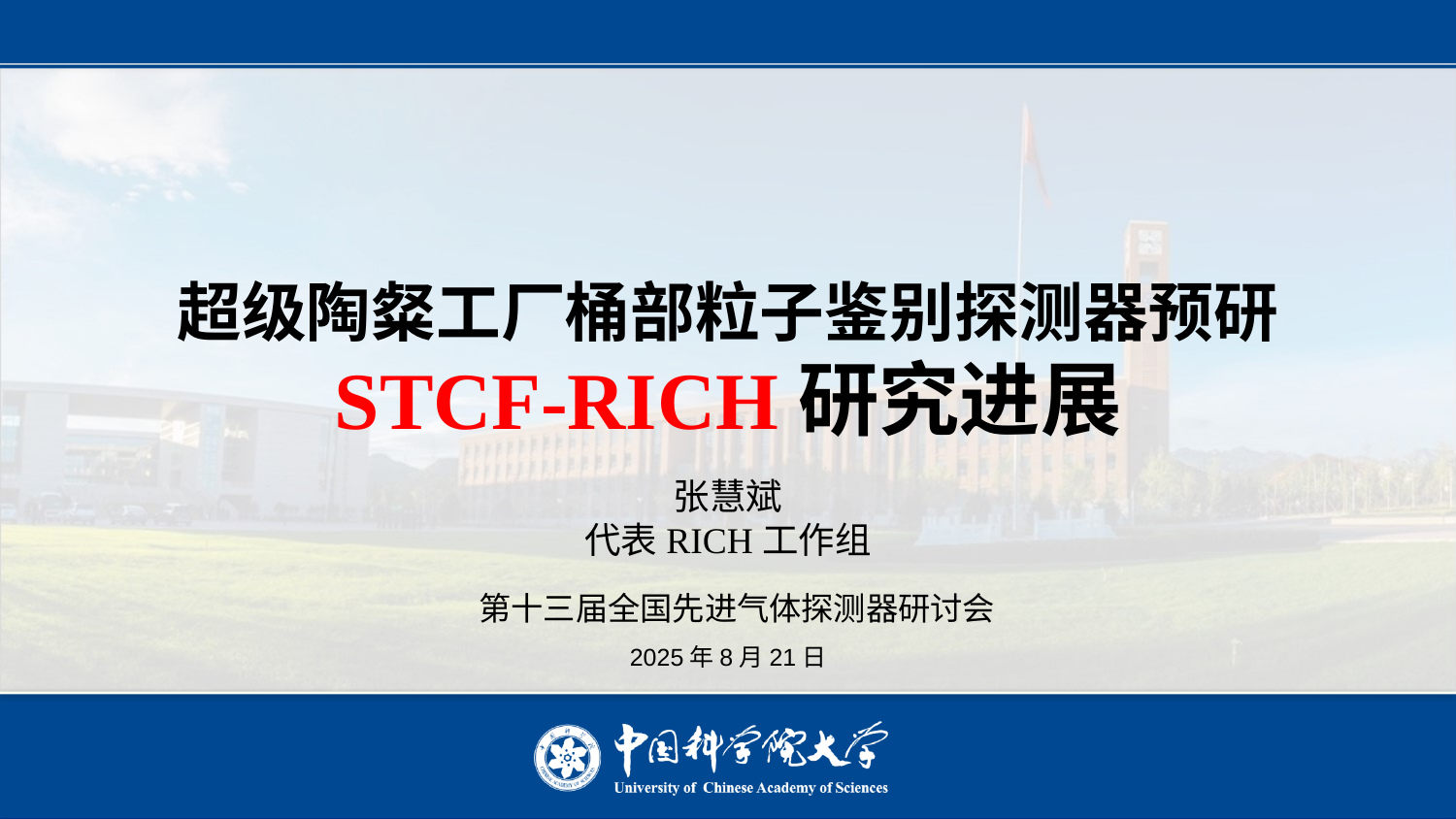

# 超级陶粲工厂桶部粒子鉴别探测器预研 STCF-RICH研究进展
张慧斌
代表RICH工作组
第十三届全国先进气体探测器研讨会
2025年8月21日